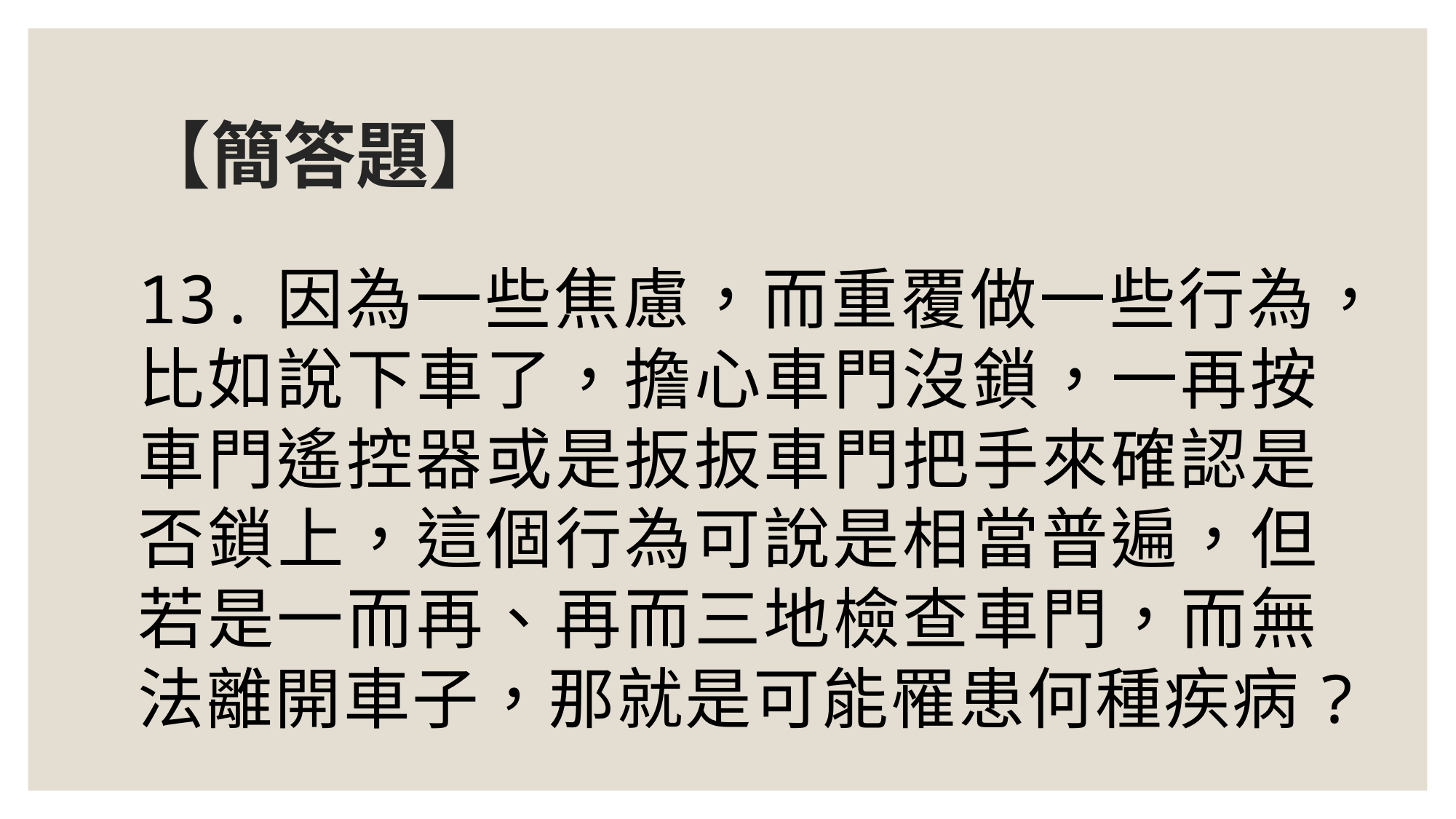

# 【簡答題】
13.因為一些焦慮，而重覆做一些行為，比如說下車了，擔心車門沒鎖，一再按車門遙控器或是扳扳車門把手來確認是否鎖上，這個行為可說是相當普遍，但若是一而再、再而三地檢查車門，而無法離開車子，那就是可能罹患何種疾病?